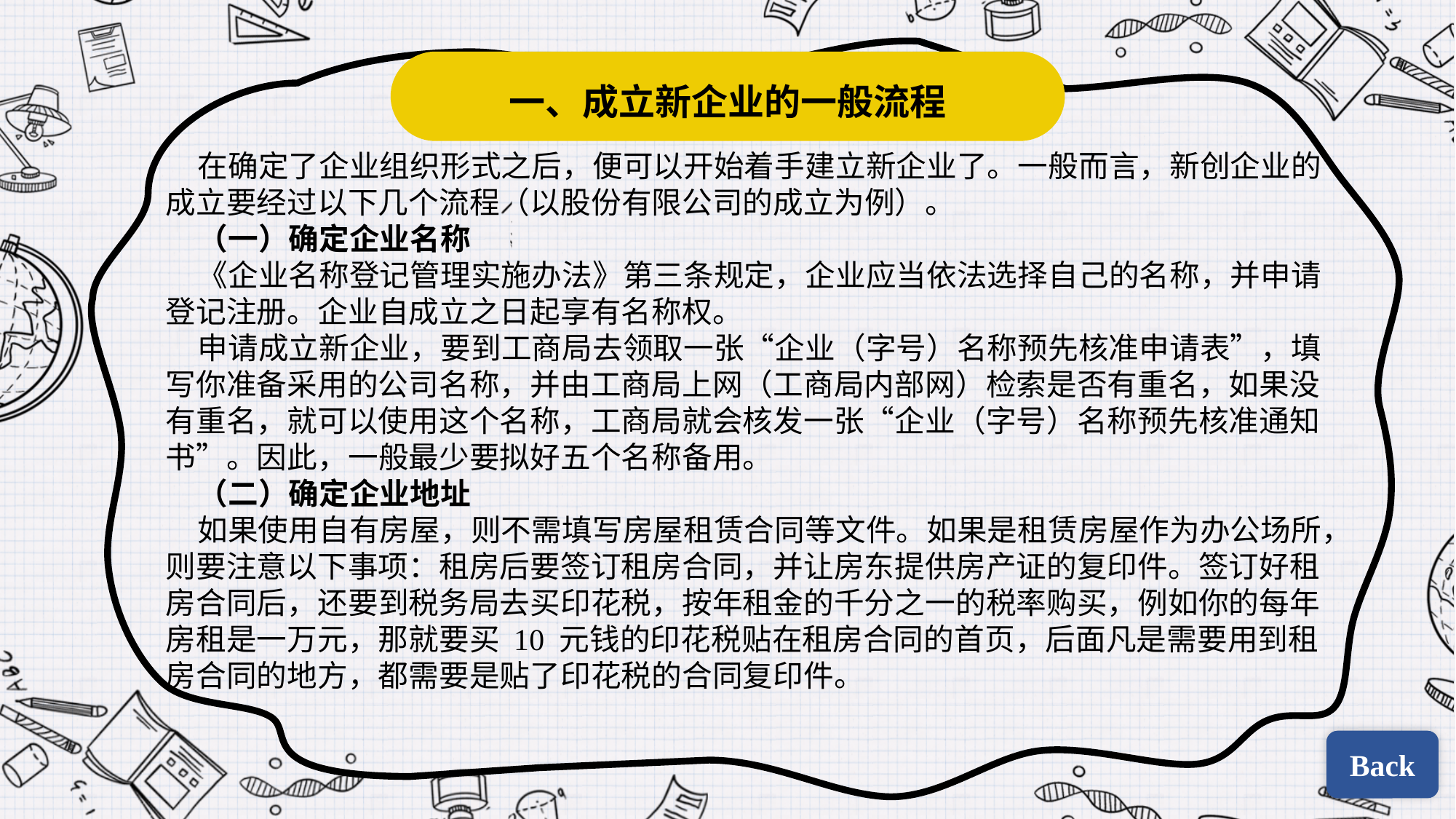

一、成立新企业的一般流程
在确定了企业组织形式之后，便可以开始着手建立新企业了。一般而言，新创企业的成立要经过以下几个流程（以股份有限公司的成立为例）。
（一）确定企业名称
《企业名称登记管理实施办法》第三条规定，企业应当依法选择自己的名称，并申请登记注册。企业自成立之日起享有名称权。
申请成立新企业，要到工商局去领取一张“企业（字号）名称预先核准申请表”，填写你准备采用的公司名称，并由工商局上网（工商局内部网）检索是否有重名，如果没有重名，就可以使用这个名称，工商局就会核发一张“企业（字号）名称预先核准通知书”。因此，一般最少要拟好五个名称备用。
（二）确定企业地址
如果使用自有房屋，则不需填写房屋租赁合同等文件。如果是租赁房屋作为办公场所，则要注意以下事项：租房后要签订租房合同，并让房东提供房产证的复印件。签订好租房合同后，还要到税务局去买印花税，按年租金的千分之一的税率购买，例如你的每年房租是一万元，那就要买 10 元钱的印花税贴在租房合同的首页，后面凡是需要用到租房合同的地方，都需要是贴了印花税的合同复印件。

Back